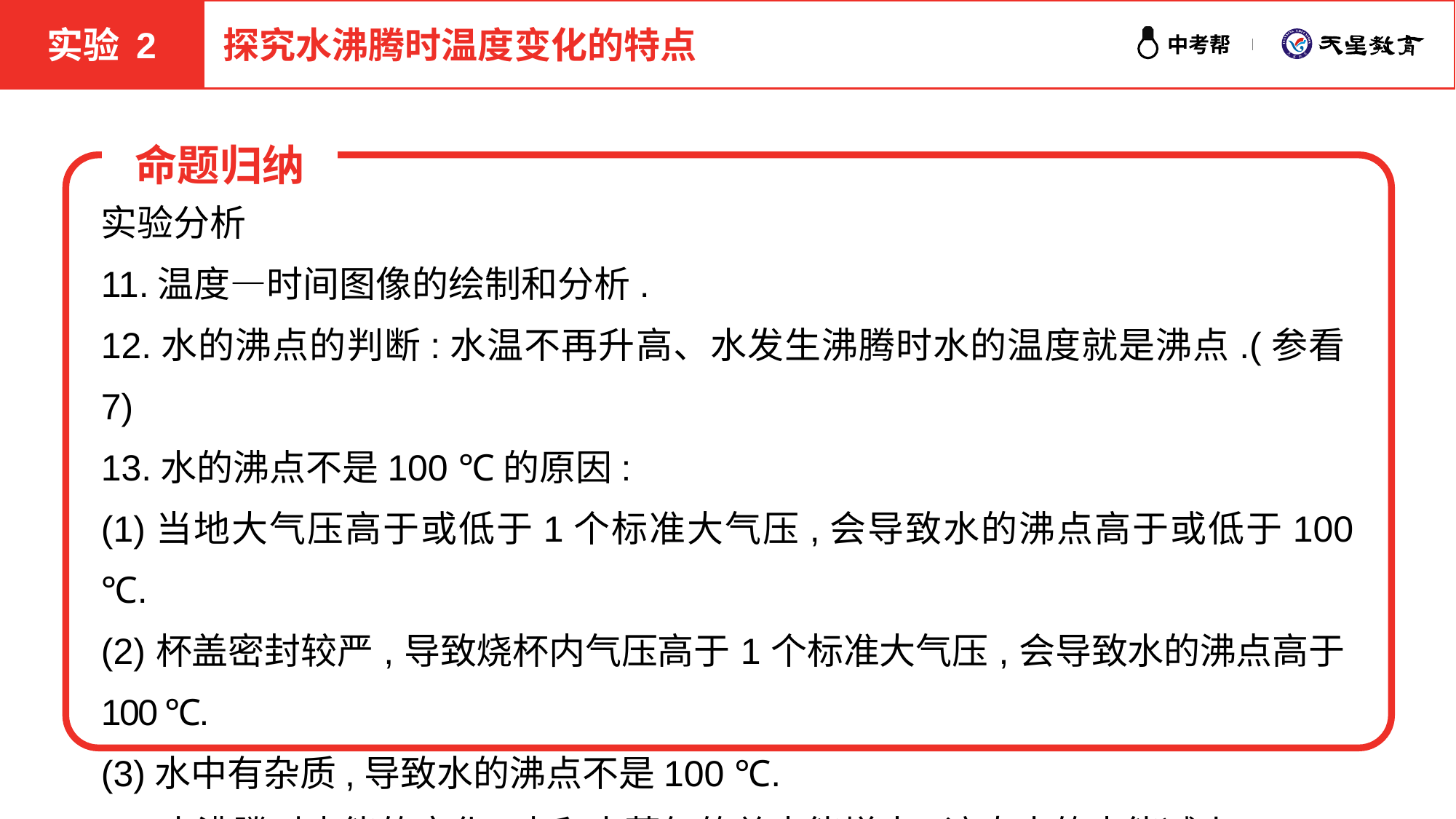

实验 2
探究水沸腾时温度变化的特点
命题归纳

实验分析
11.温度—时间图像的绘制和分析.
12.水的沸点的判断:水温不再升高、水发生沸腾时水的温度就是沸点.(参看7)
13.水的沸点不是100 ℃的原因:
(1)当地大气压高于或低于1个标准大气压,会导致水的沸点高于或低于100 ℃.
(2)杯盖密封较严,导致烧杯内气压高于1个标准大气压,会导致水的沸点高于100 ℃.
(3)水中有杂质,导致水的沸点不是100 ℃.
14.水沸腾时内能的变化:水和水蒸气的总内能增大,液态水的内能减小.
实验结论:液体沸腾时继续吸热,但温度保持不变.